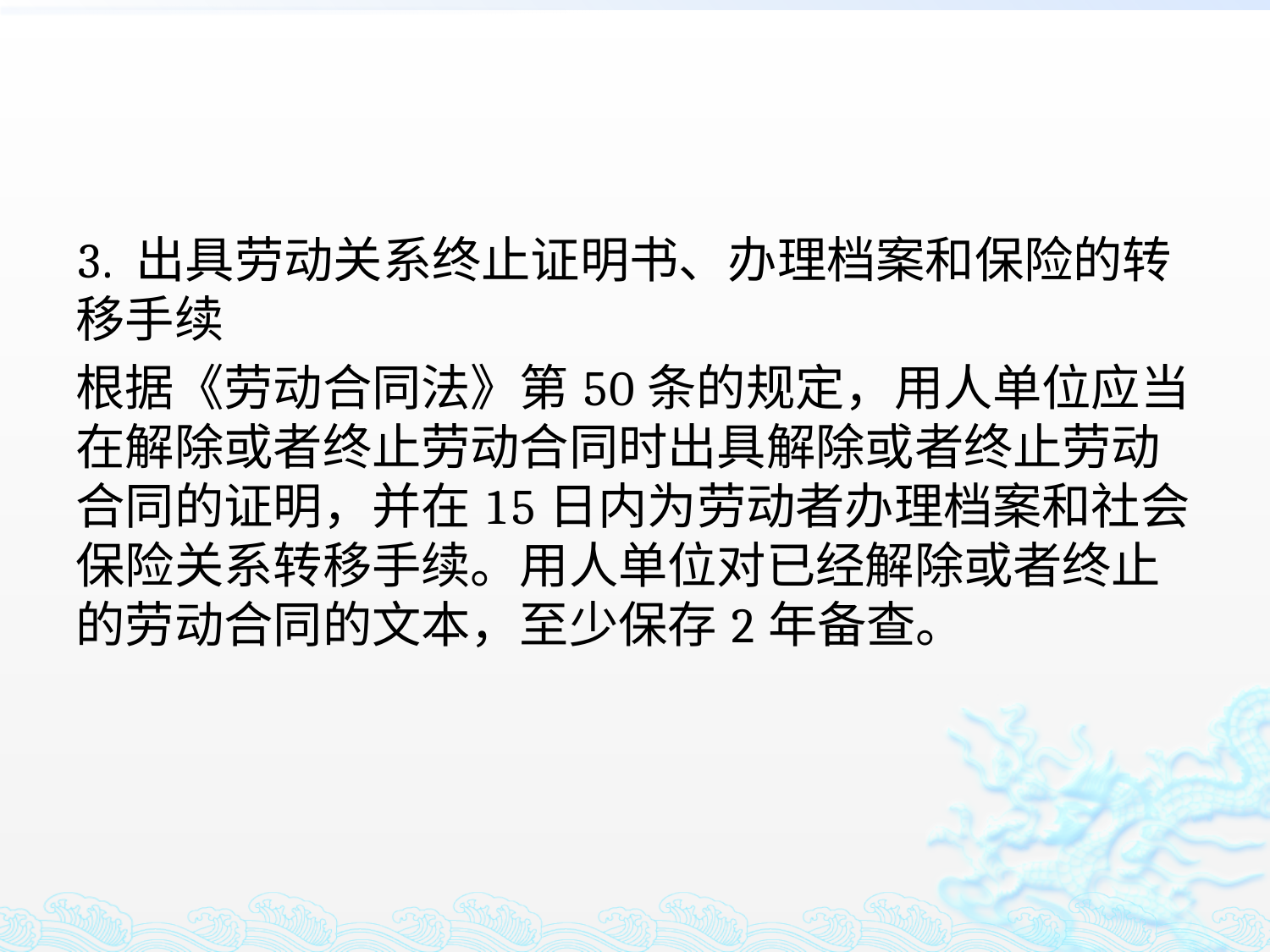

#
3. 出具劳动关系终止证明书、办理档案和保险的转移手续
根据《劳动合同法》第50条的规定，用人单位应当在解除或者终止劳动合同时出具解除或者终止劳动合同的证明，并在15日内为劳动者办理档案和社会保险关系转移手续。用人单位对已经解除或者终止的劳动合同的文本，至少保存2年备查。